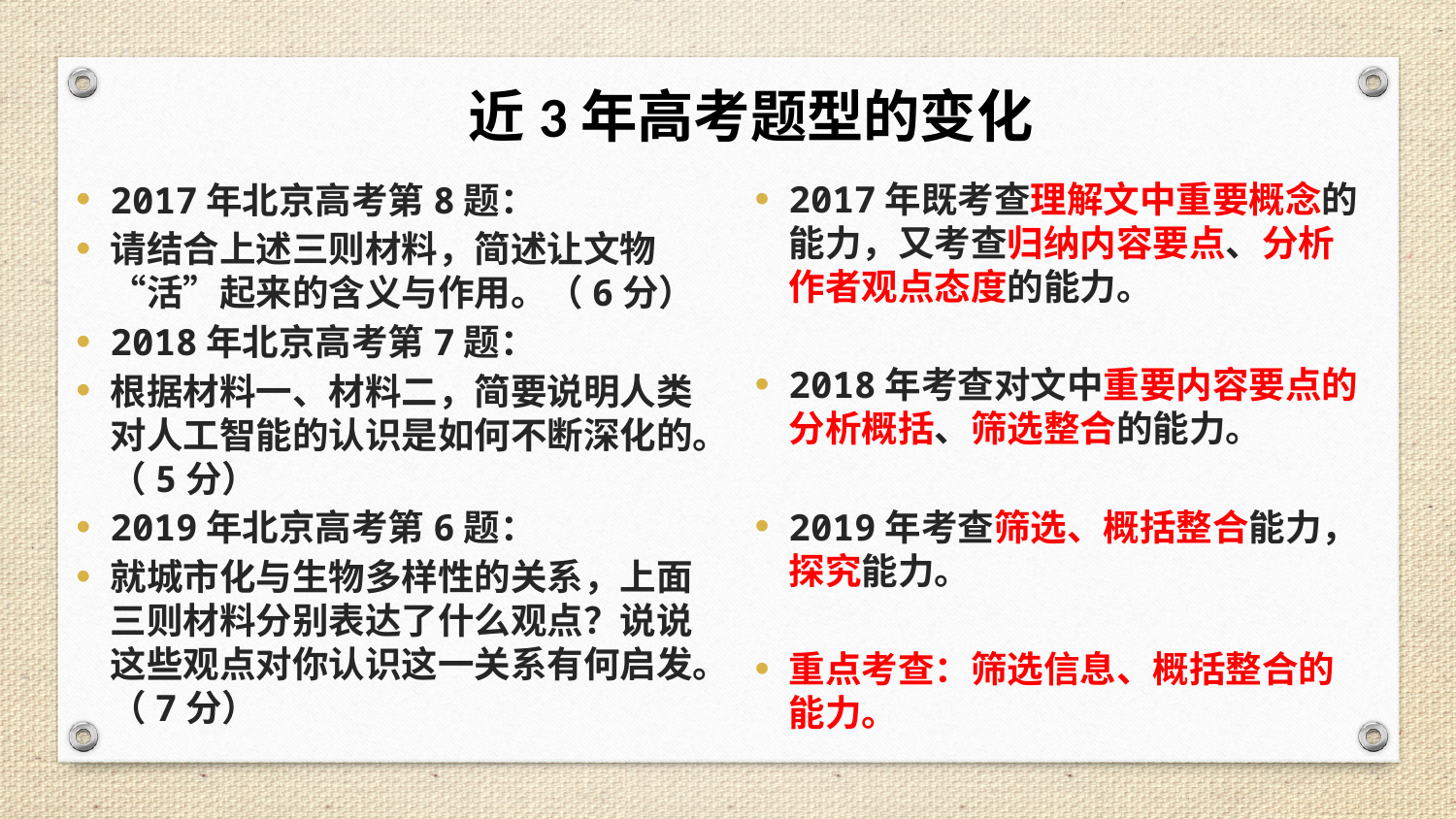

# 近3年高考题型的变化
2017年既考查理解文中重要概念的能力，又考查归纳内容要点、分析作者观点态度的能力。

2018年考查对文中重要内容要点的分析概括、筛选整合的能力。

2019年考查筛选、概括整合能力，探究能力。

重点考查：筛选信息、概括整合的能力。

2017年北京高考第8题：
请结合上述三则材料，简述让文物“活”起来的含义与作用。（6分）
2018年北京高考第7题：
根据材料一、材料二，简要说明人类对人工智能的认识是如何不断深化的。（5分）
2019年北京高考第6题：
就城市化与生物多样性的关系，上面三则材料分别表达了什么观点？说说这些观点对你认识这一关系有何启发。（7分）